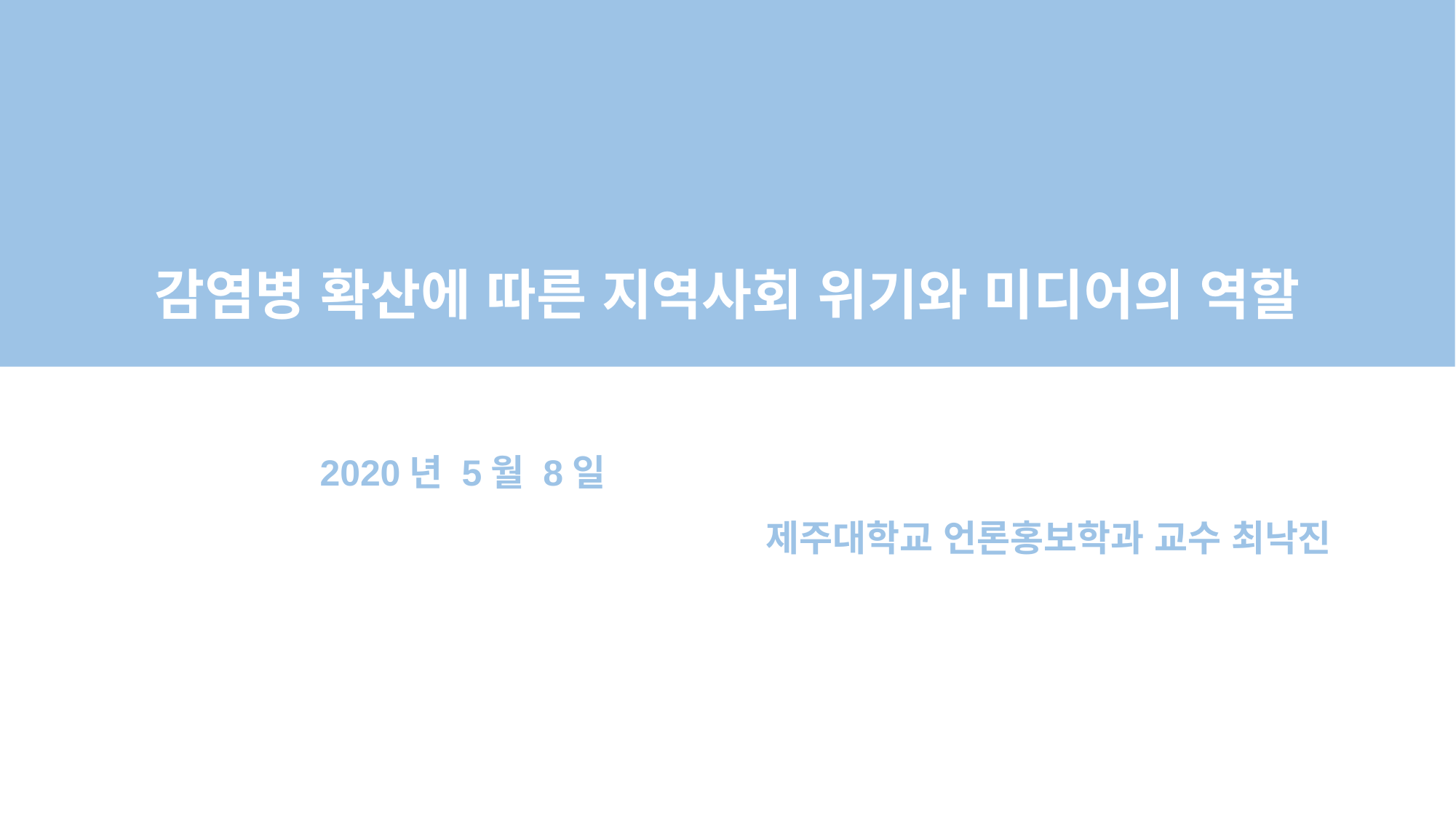

감염병 확산에 따른 지역사회 위기와 미디어의 역할

2020년 5월 8일
제주대학교 언론홍보학과 교수 최낙진